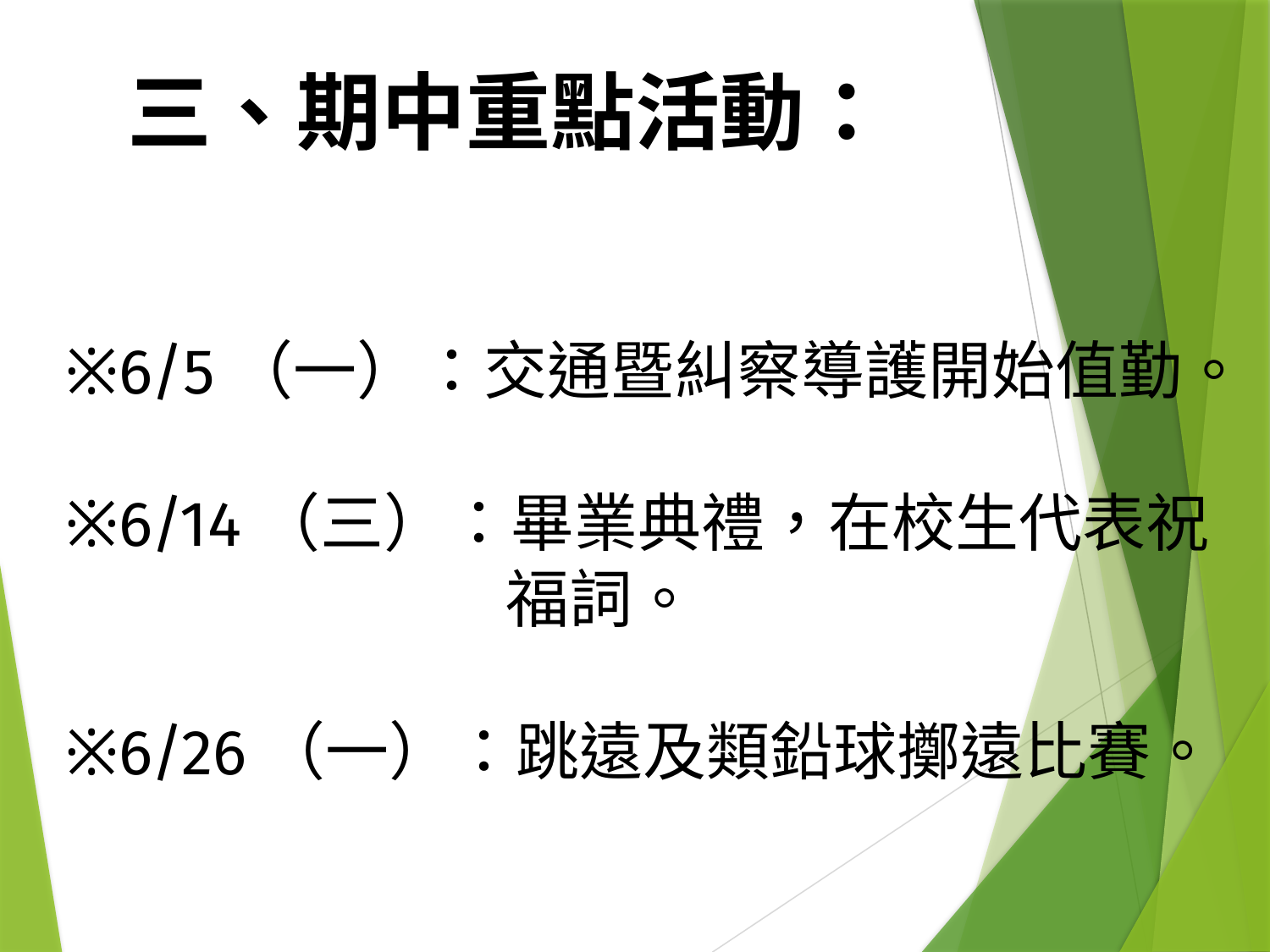

三、期中重點活動：
※6/5（一）：交通暨糾察導護開始值勤。

※6/14（三）：畢業典禮，在校生代表祝
                              福詞。

※6/26（一）：跳遠及類鉛球擲遠比賽。